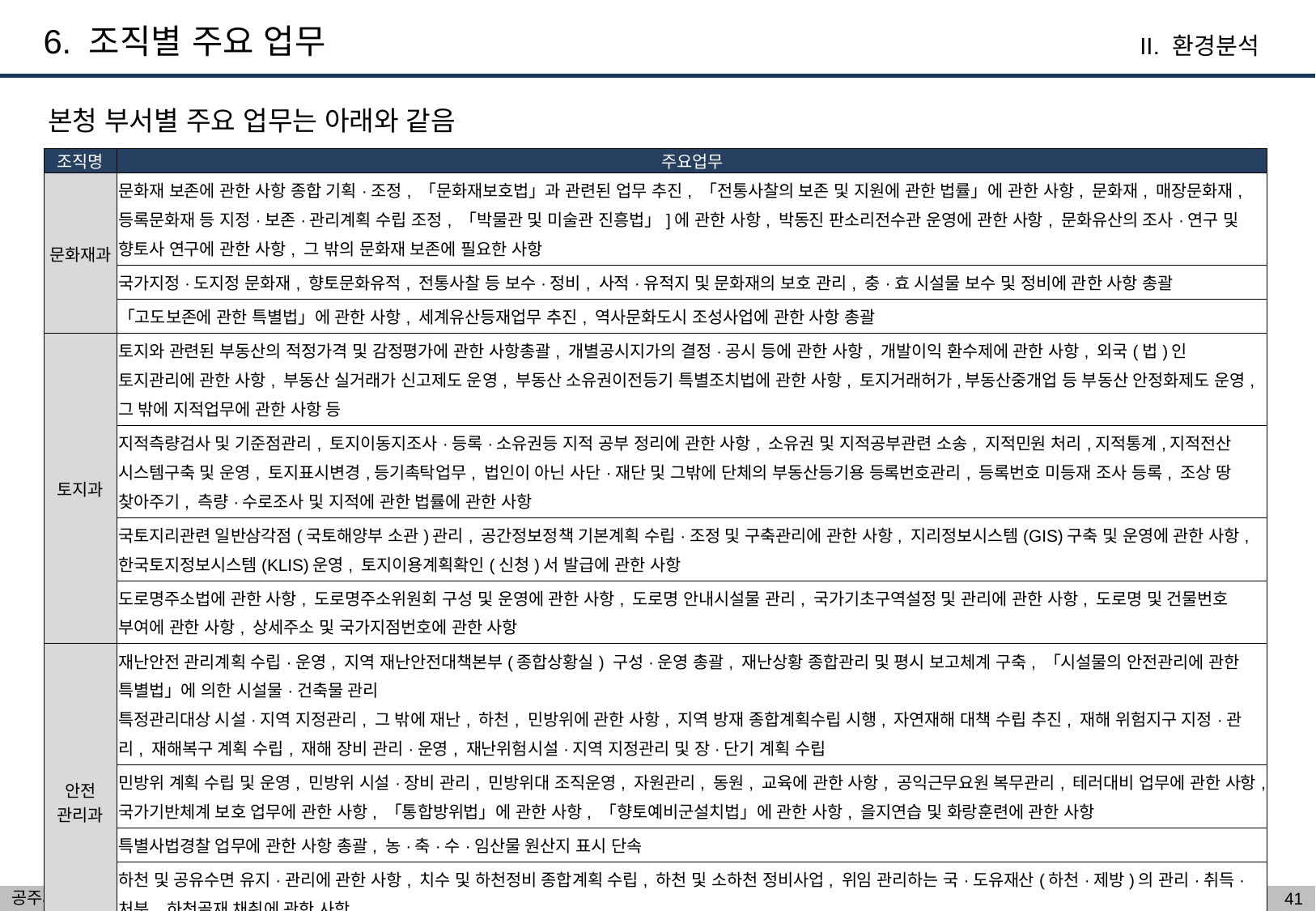

6. 조직별 주요 업무
II. 환경분석
본청 부서별 주요 업무는 아래와 같음
| 조직명 | 주요업무 |
| --- | --- |
| 문화재과 | 문화재 보존에 관한 사항 종합 기획·조정, 「문화재보호법」과 관련된 업무 추진, 「전통사찰의 보존 및 지원에 관한 법률」에 관한 사항, 문화재, 매장문화재, 등록문화재 등 지정·보존·관리계획 수립 조정, 「박물관 및 미술관 진흥법」]에 관한 사항, 박동진 판소리전수관 운영에 관한 사항, 문화유산의 조사·연구 및 향토사 연구에 관한 사항, 그 밖의 문화재 보존에 필요한 사항 |
|  | 국가지정·도지정 문화재, 향토문화유적, 전통사찰 등 보수·정비, 사적·유적지 및 문화재의 보호 관리, 충·효 시설물 보수 및 정비에 관한 사항 총괄 |
|  | 「고도보존에 관한 특별법」에 관한 사항, 세계유산등재업무 추진, 역사문화도시 조성사업에 관한 사항 총괄 |
| 토지과 | 토지와 관련된 부동산의 적정가격 및 감정평가에 관한 사항총괄, 개별공시지가의 결정·공시 등에 관한 사항, 개발이익 환수제에 관한 사항, 외국(법)인 토지관리에 관한 사항, 부동산 실거래가 신고제도 운영, 부동산 소유권이전등기 특별조치법에 관한 사항, 토지거래허가,부동산중개업 등 부동산 안정화제도 운영, 그 밖에 지적업무에 관한 사항 등 |
|  | 지적측량검사 및 기준점관리, 토지이동지조사·등록·소유권등 지적 공부 정리에 관한 사항, 소유권 및 지적공부관련 소송, 지적민원 처리,지적통계,지적전산 시스템구축 및 운영, 토지표시변경,등기촉탁업무, 법인이 아닌 사단·재단 및 그밖에 단체의 부동산등기용 등록번호관리, 등록번호 미등재 조사 등록, 조상 땅 찾아주기, 측량·수로조사 및 지적에 관한 법률에 관한 사항 |
|  | 국토지리관련 일반삼각점(국토해양부 소관)관리, 공간정보정책 기본계획 수립·조정 및 구축관리에 관한 사항, 지리정보시스템(GIS)구축 및 운영에 관한 사항, 한국토지정보시스템(KLIS)운영, 토지이용계획확인(신청)서 발급에 관한 사항 |
|  | 도로명주소법에 관한 사항, 도로명주소위원회 구성 및 운영에 관한 사항, 도로명 안내시설물 관리, 국가기초구역설정 및 관리에 관한 사항, 도로명 및 건물번호 부여에 관한 사항, 상세주소 및 국가지점번호에 관한 사항 |
| 안전 관리과 | 재난안전 관리계획 수립·운영, 지역 재난안전대책본부(종합상황실) 구성·운영 총괄, 재난상황 종합관리 및 평시 보고체계 구축, 「시설물의 안전관리에 관한 특별법」에 의한 시설물·건축물 관리 특정관리대상 시설·지역 지정관리, 그 밖에 재난, 하천, 민방위에 관한 사항, 지역 방재 종합계획수립 시행, 자연재해 대책 수립 추진, 재해 위험지구 지정·관리, 재해복구 계획 수립, 재해 장비 관리·운영, 재난위험시설·지역 지정관리 및 장·단기 계획 수립 |
|  | 민방위 계획 수립 및 운영, 민방위 시설·장비 관리, 민방위대 조직운영, 자원관리, 동원, 교육에 관한 사항, 공익근무요원 복무관리, 테러대비 업무에 관한 사항, 국가기반체계 보호 업무에 관한 사항, 「통합방위법」에 관한 사항, 「향토예비군설치법」에 관한 사항, 을지연습 및 화랑훈련에 관한 사항 |
|  | 특별사법경찰 업무에 관한 사항 총괄, 농·축·수·임산물 원산지 표시 단속 |
|  | 하천 및 공유수면 유지·관리에 관한 사항, 치수 및 하천정비 종합계획 수립, 하천 및 소하천 정비사업, 위임 관리하는 국·도유재산(하천·제방)의 관리·취득·처분, 하천골재 채취에 관한 사항 |
|  | 금강사업에 관한 사항 |